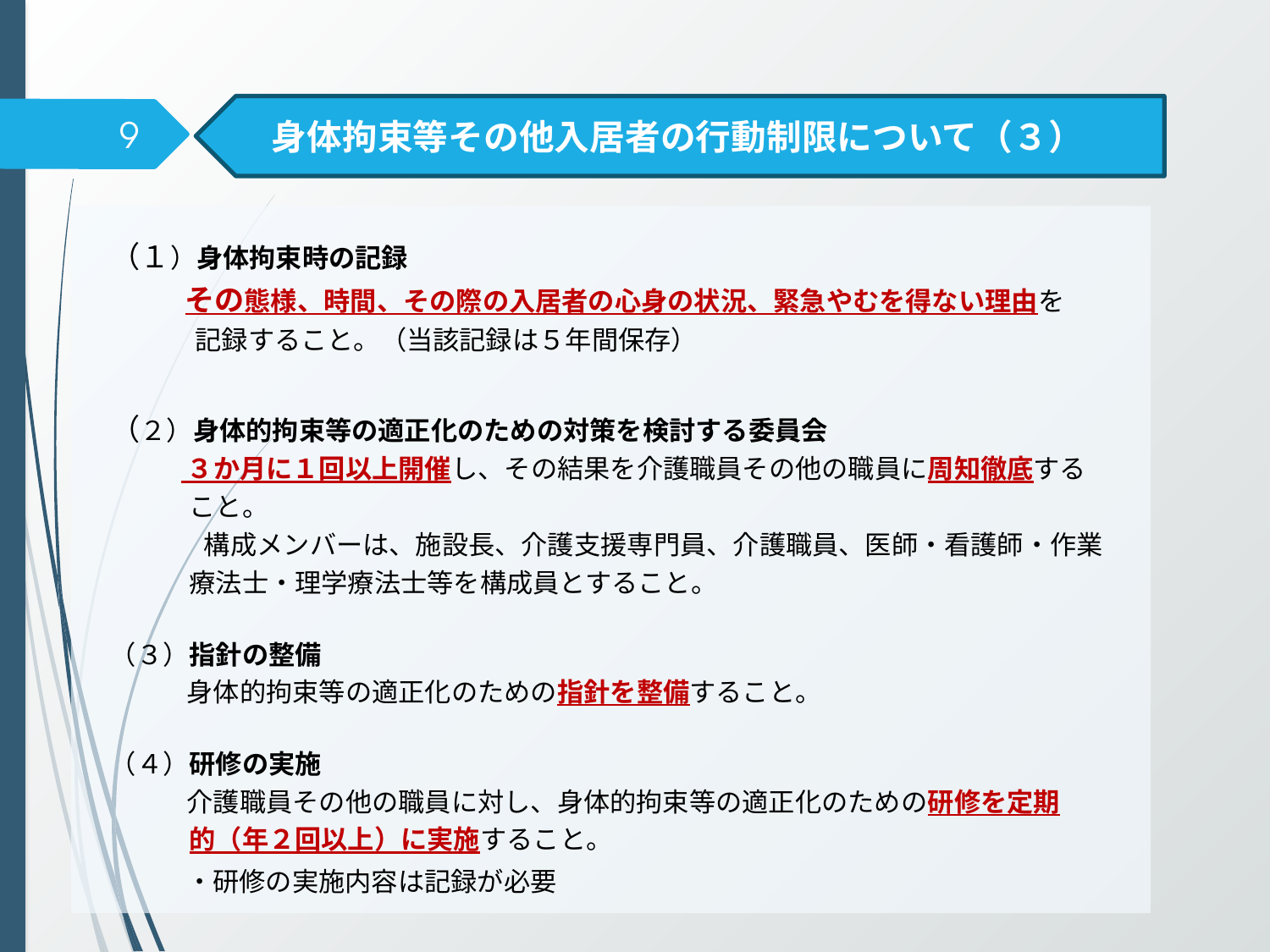

身体拘束等その他入居者の行動制限について（３）
9

   （１）身体拘束時の記録
              その態様、時間、その際の入居者の心身の状況、緊急やむを得ない理由を
　　　　 記録すること。（当該記録は５年間保存）

   （２）身体的拘束等の適正化のための対策を検討する委員会
         　   ３か月に１回以上開催し、その結果を介護職員その他の職員に周知徹底する
　　　　こと。
 　 　　    構成メンバーは、施設長、介護支援専門員、介護職員、医師・看護師・作業
　　　　療法士・理学療法士等を構成員とすること。
　（３）指針の整備
     　       身体的拘束等の適正化のための指針を整備すること。
　（４）研修の実施
  　          介護職員その他の職員に対し、身体的拘束等の適正化のための研修を定期
　　　　的（年２回以上）に実施すること。
　　　    ・研修の実施内容は記録が必要